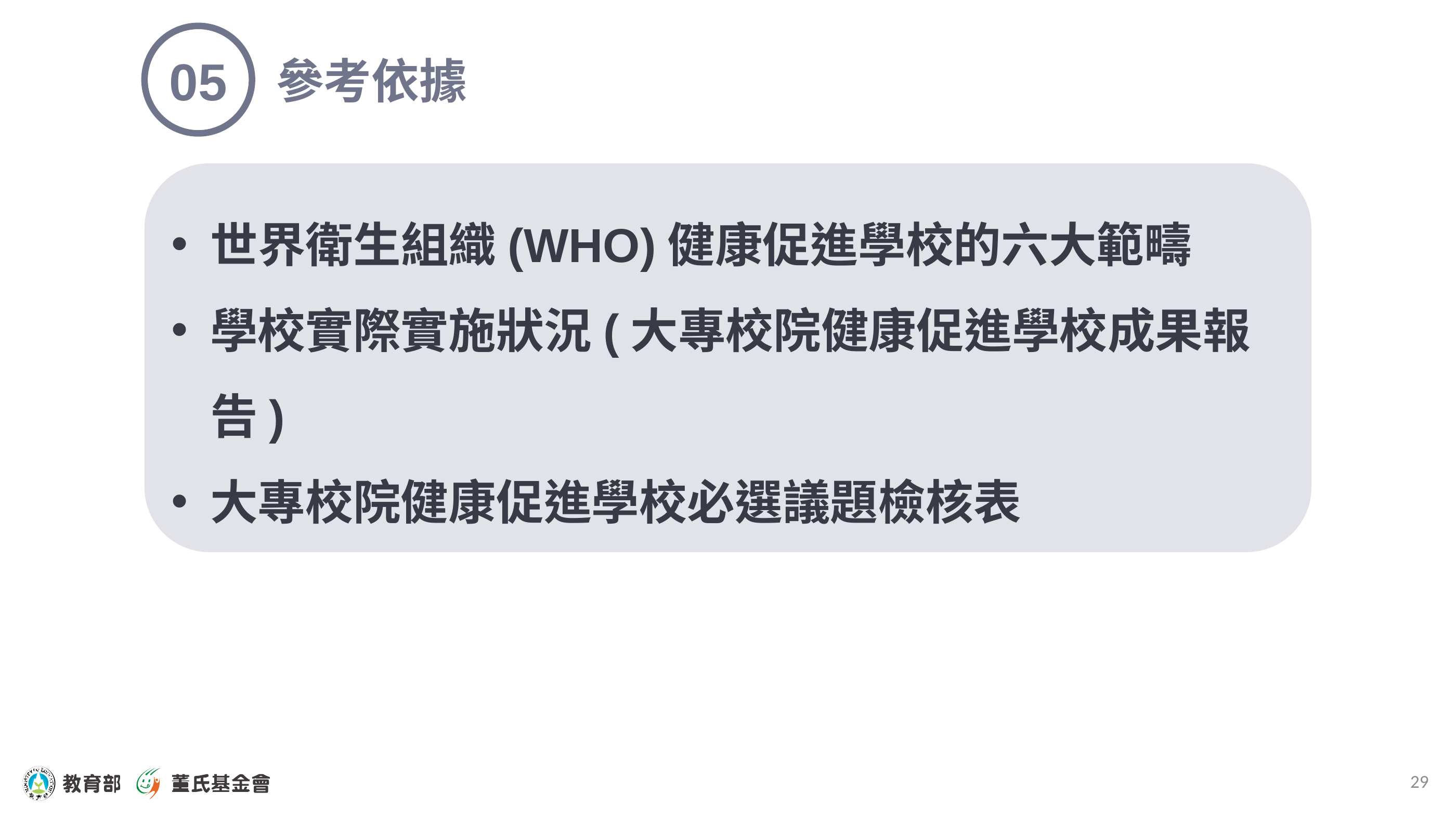

05
參考依據
世界衛生組織(WHO)健康促進學校的六大範疇
學校實際實施狀況(大專校院健康促進學校成果報告)
大專校院健康促進學校必選議題檢核表
29